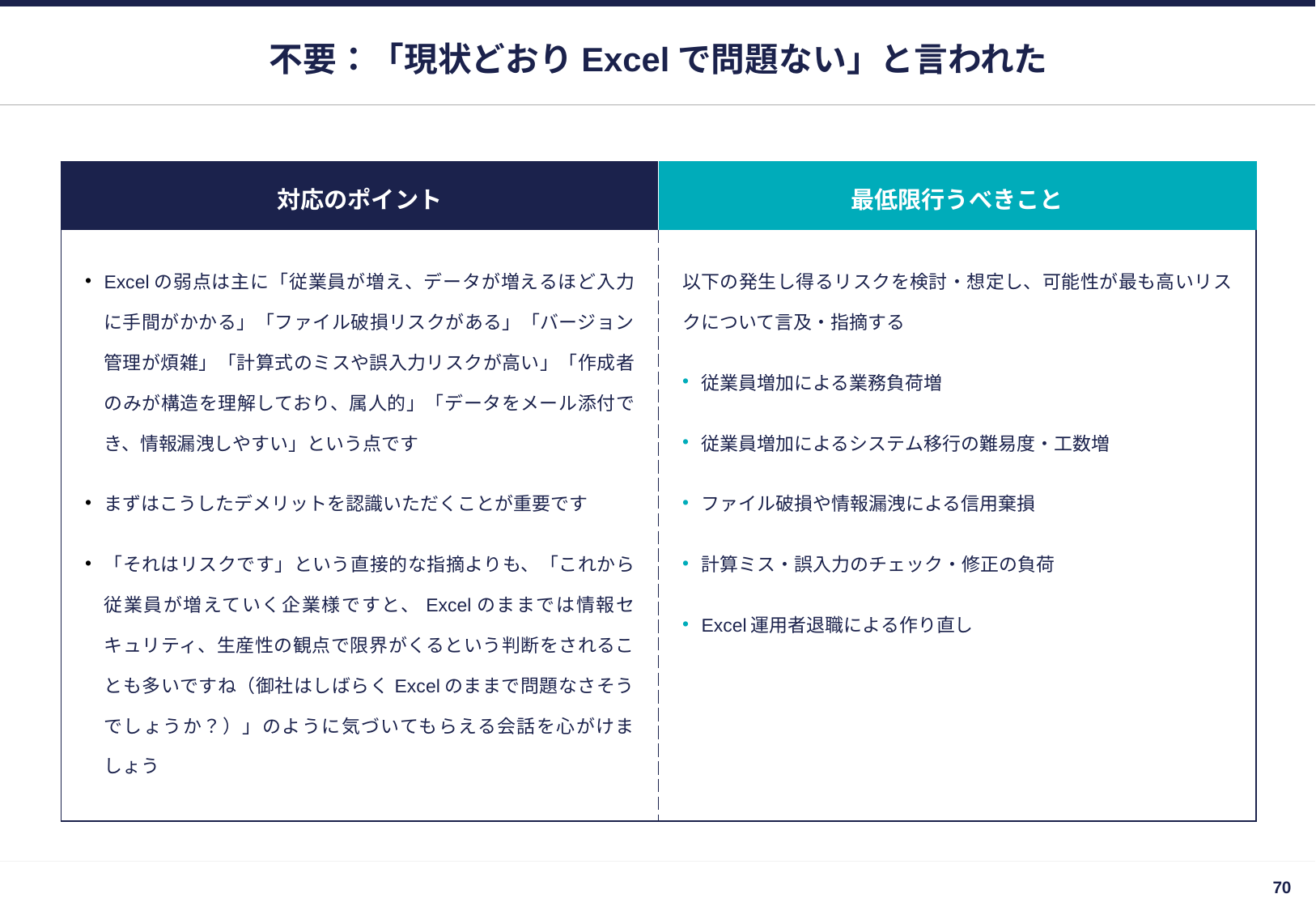

# 不要：「現状どおりExcelで問題ない」と言われた
| 対応のポイント | 最低限行うべきこと |
| --- | --- |
| Excelの弱点は主に「従業員が増え、データが増えるほど入力に手間がかかる」「ファイル破損リスクがある」「バージョン管理が煩雑」「計算式のミスや誤入力リスクが高い」「作成者のみが構造を理解しており、属人的」「データをメール添付でき、情報漏洩しやすい」という点です まずはこうしたデメリットを認識いただくことが重要です 「それはリスクです」という直接的な指摘よりも、「これから従業員が増えていく企業様ですと、Excelのままでは情報セキュリティ、生産性の観点で限界がくるという判断をされることも多いですね（御社はしばらくExcelのままで問題なさそうでしょうか？）」のように気づいてもらえる会話を心がけましょう | 以下の発生し得るリスクを検討・想定し、可能性が最も高いリスクについて言及・指摘する 従業員増加による業務負荷増 従業員増加によるシステム移行の難易度・工数増 ファイル破損や情報漏洩による信用棄損 計算ミス・誤入力のチェック・修正の負荷 Excel運用者退職による作り直し |
70